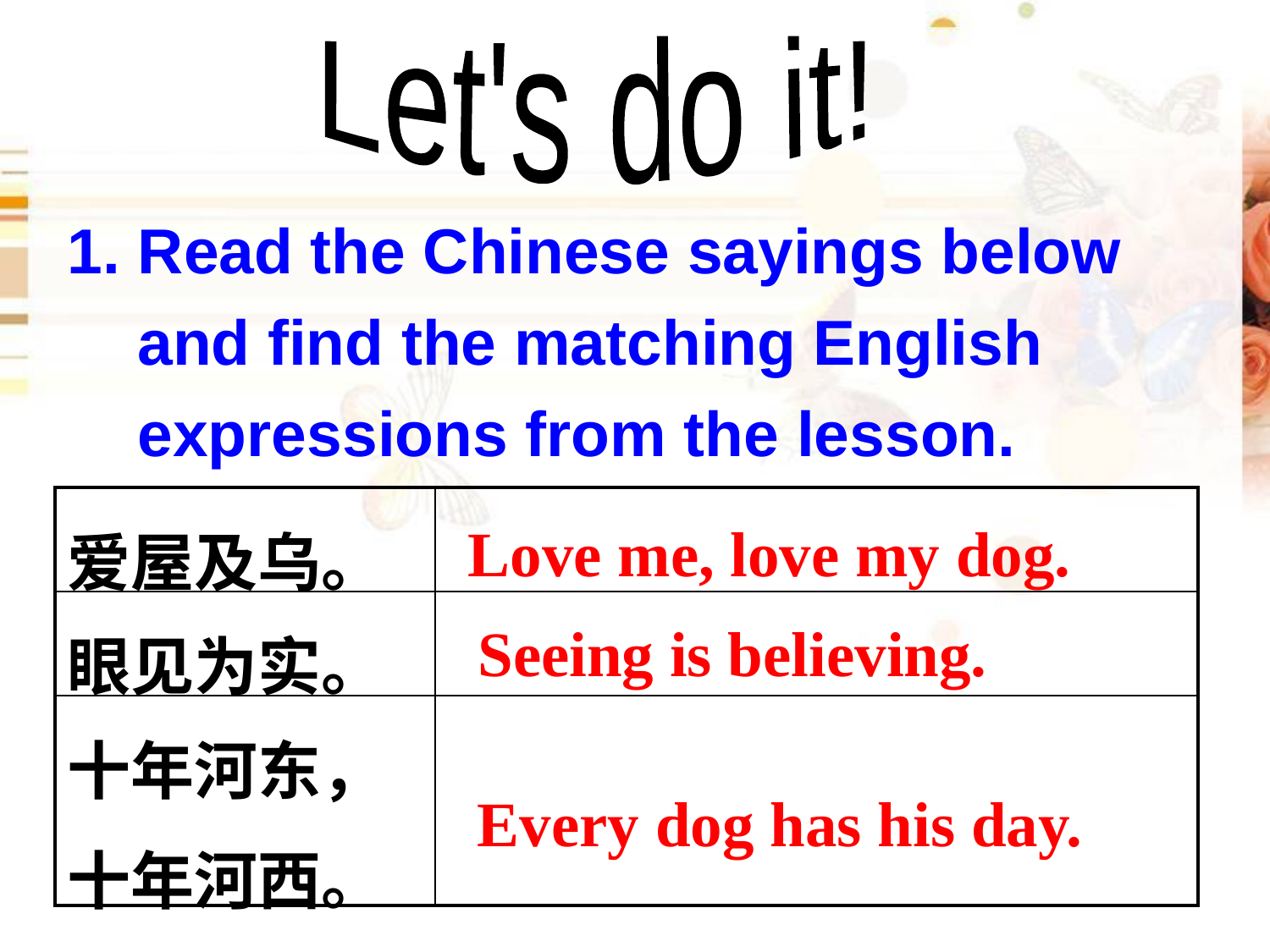

Let's do it!
1. Read the Chinese sayings below
    and find the matching English
    expressions from the lesson.

| 爱屋及乌。 |  |
| --- | --- |
| 眼见为实。 |  |
| 十年河东，十年河西。 |  |
Love me, love my dog.
Seeing is believing.
Every dog has his day.